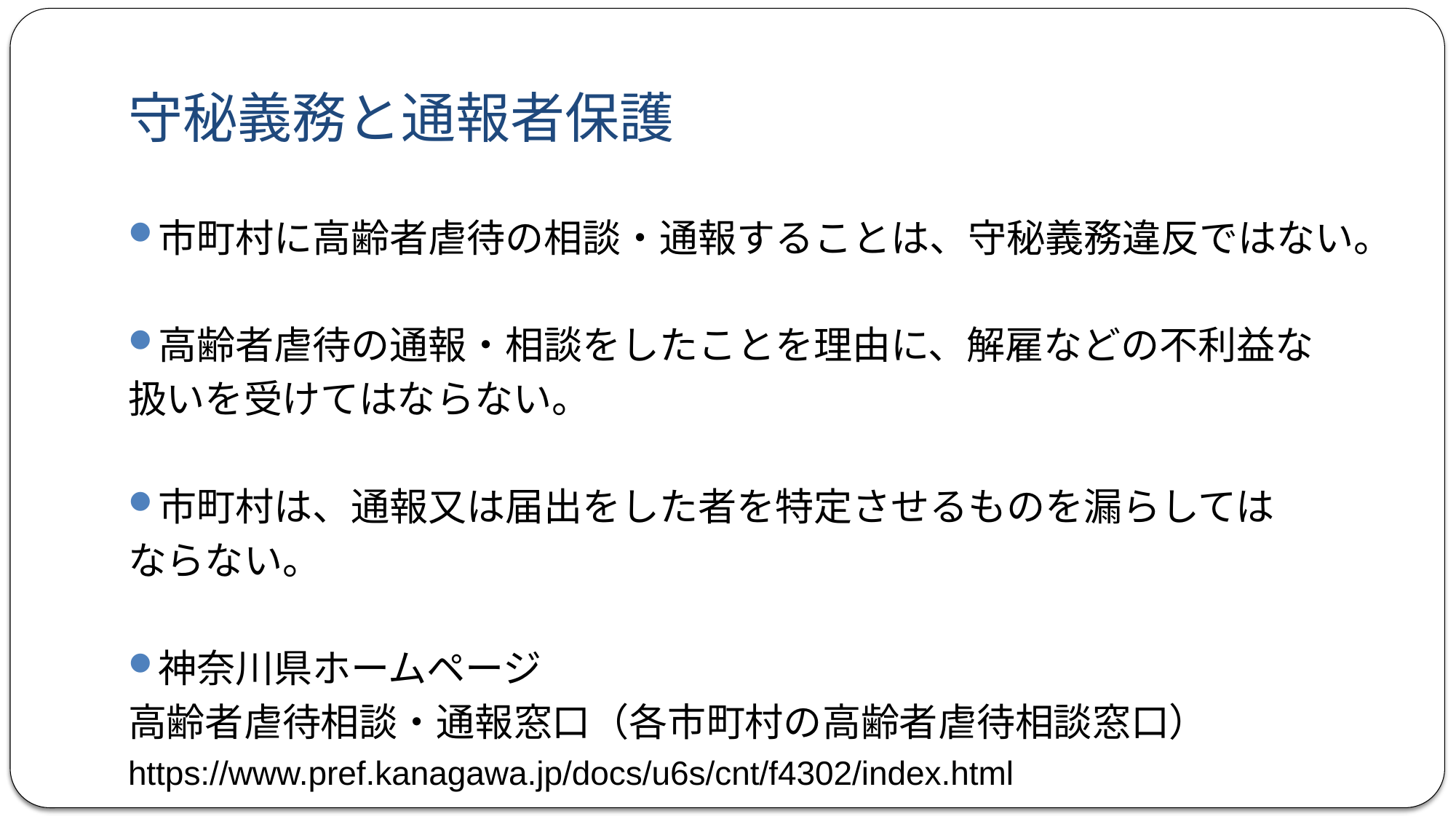

# 守秘義務と通報者保護

市町村に高齢者虐待の相談・通報することは、守秘義務違反ではない。

高齢者虐待の通報・相談をしたことを理由に、解雇などの不利益な
扱いを受けてはならない。

市町村は、通報又は届出をした者を特定させるものを漏らしては
ならない。

神奈川県ホームページ
高齢者虐待相談・通報窓口（各市町村の高齢者虐待相談窓口）
https://www.pref.kanagawa.jp/docs/u6s/cnt/f4302/index.html